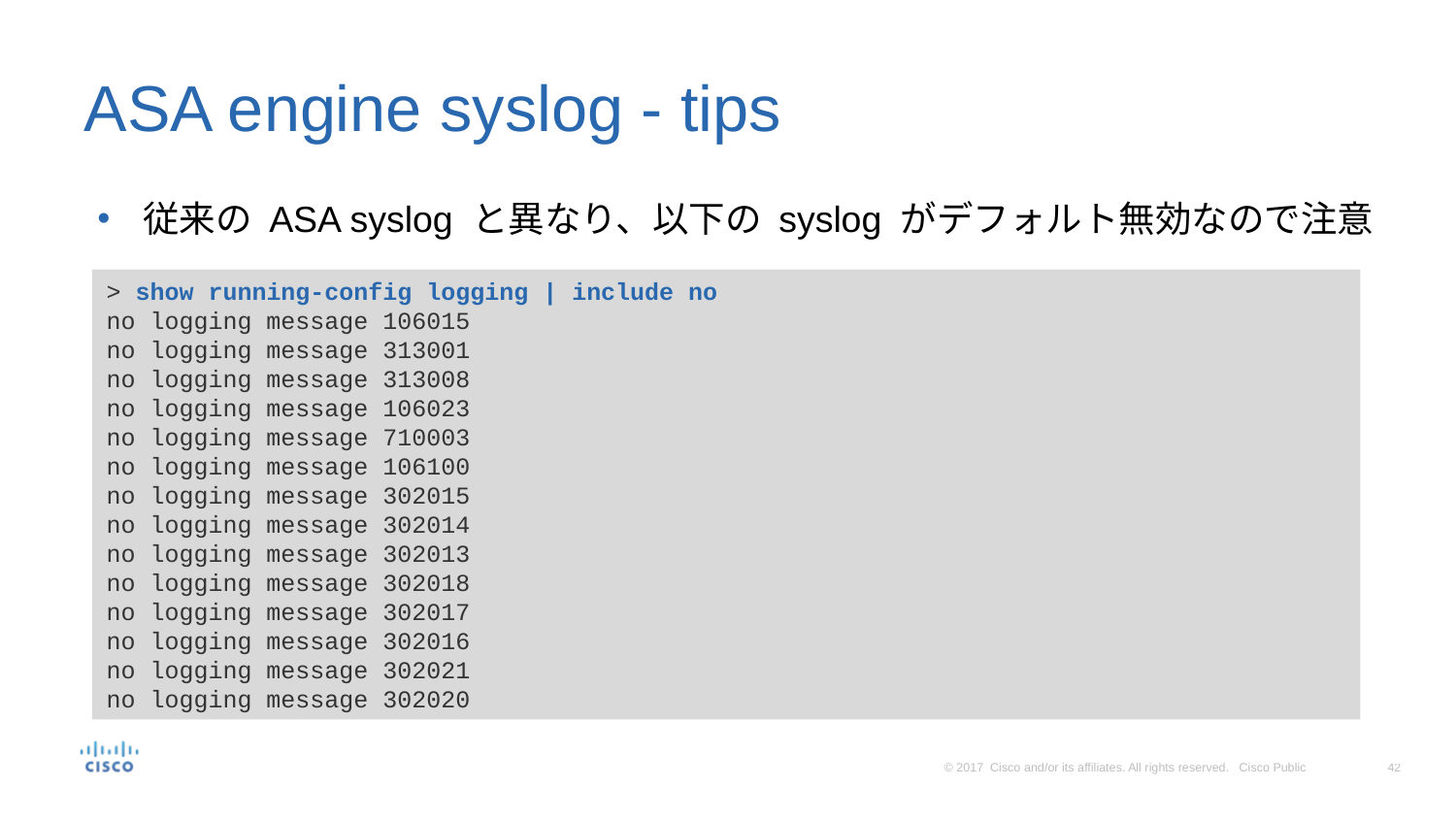

# ASA engine syslog - tips
従来の ASA syslog と異なり、以下の syslog がデフォルト無効なので注意

> show running-config logging | include no
no logging message 106015
no logging message 313001
no logging message 313008
no logging message 106023
no logging message 710003
no logging message 106100
no logging message 302015
no logging message 302014
no logging message 302013
no logging message 302018
no logging message 302017
no logging message 302016
no logging message 302021
no logging message 302020